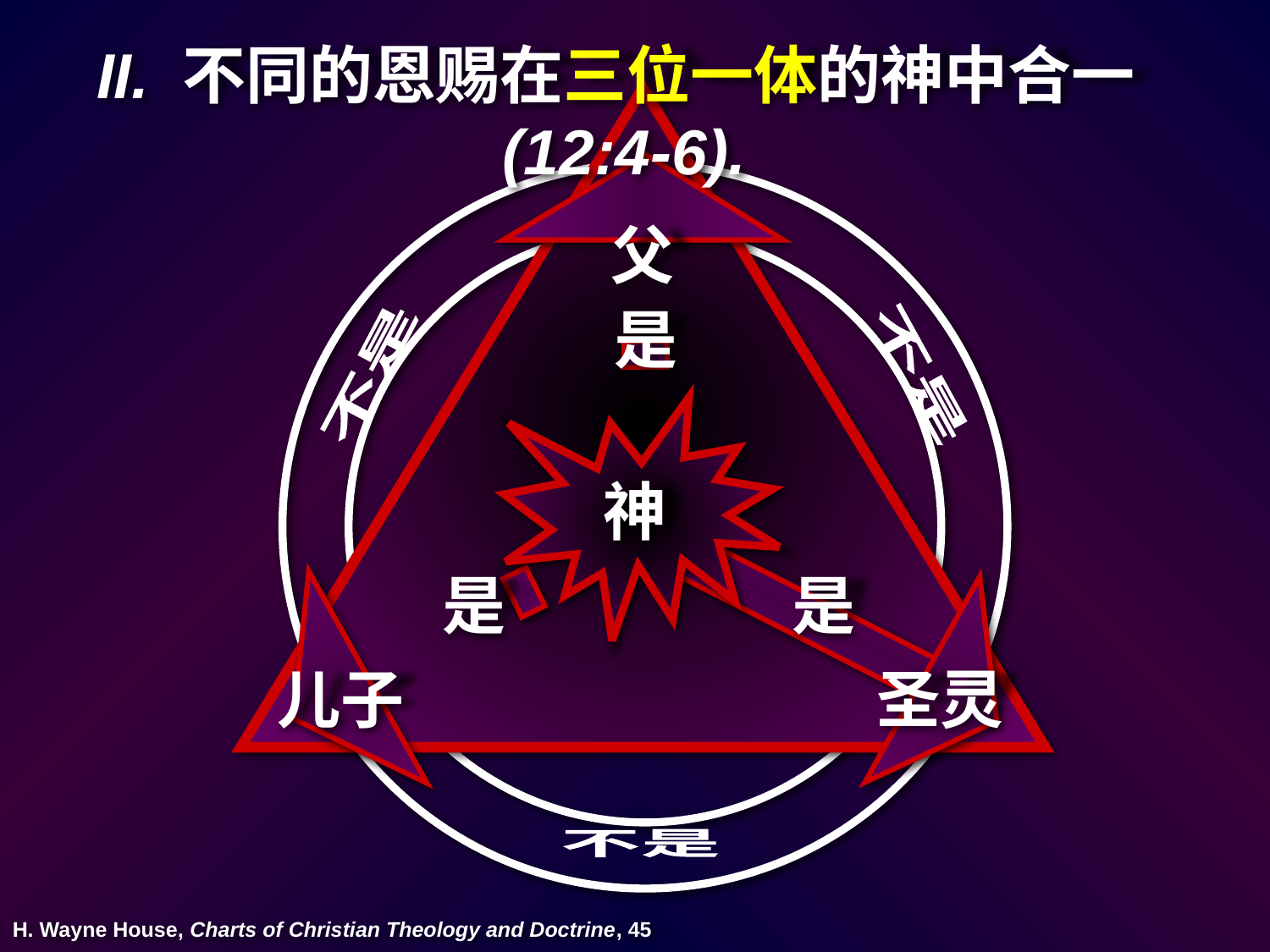

II. 不同的恩赐在三位一体的神中合一  (12:4-6).

父
是

不是
不是

神
是
是

儿子
圣灵

不是
H. Wayne House, Charts of Christian Theology and Doctrine, 45